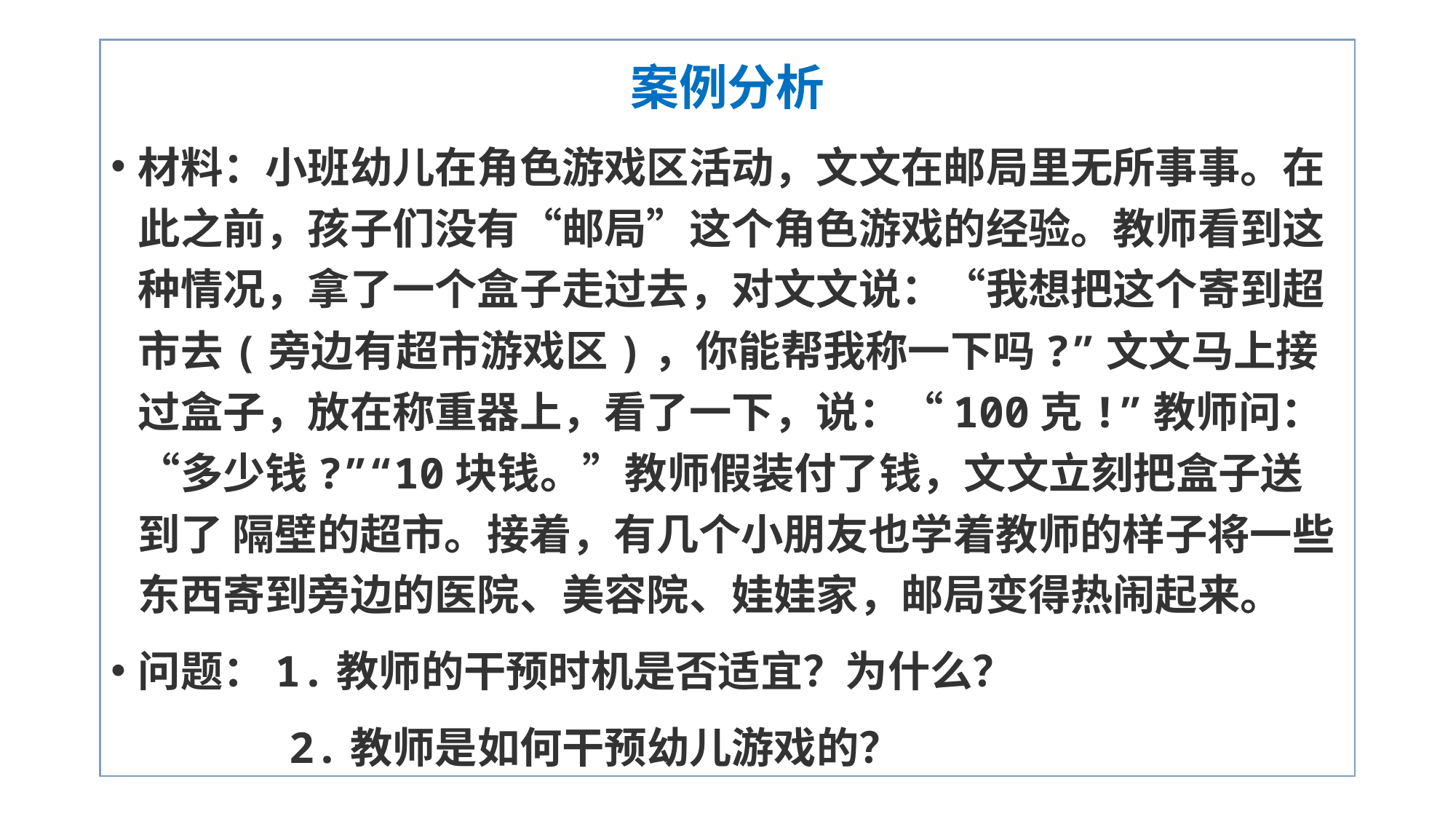

案例分析
材料：小班幼儿在角色游戏区活动，文文在邮局里无所事事。在此之前，孩子们没有“邮局”这个角色游戏的经验。教师看到这种情况，拿了一个盒子走过去，对文文说：“我想把这个寄到超市去(旁边有超市游戏区)，你能帮我称一下吗?”文文马上接过盒子，放在称重器上，看了一下，说：“100克!”教师问：“多少钱?”“10块钱。”教师假装付了钱，文文立刻把盒子送到了 隔壁的超市。接着，有几个小朋友也学着教师的样子将一些东西寄到旁边的医院、美容院、娃娃家，邮局变得热闹起来。
问题：1.教师的干预时机是否适宜？为什么？
       2.教师是如何干预幼儿游戏的？